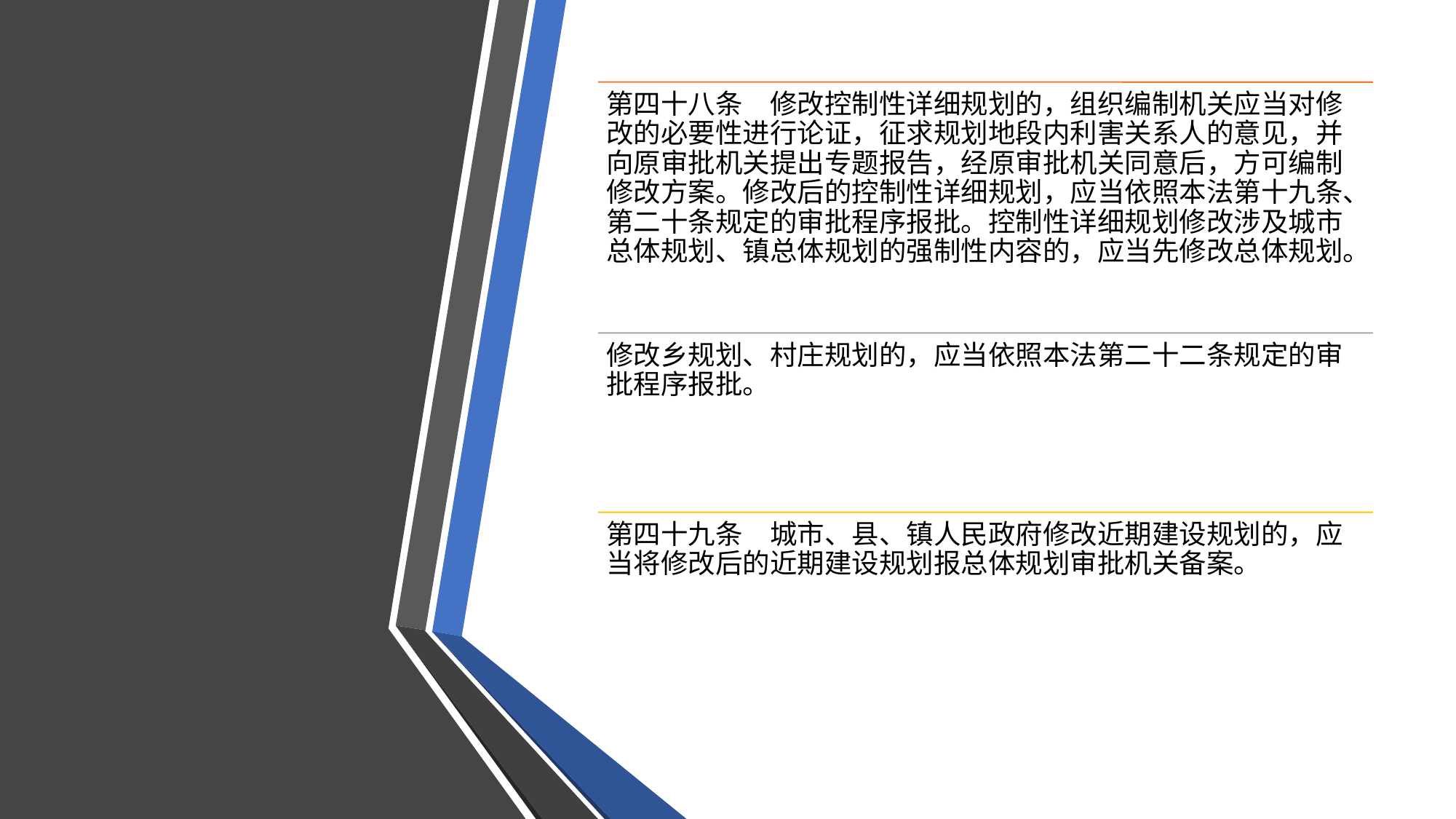

#
第四十八条　修改控制性详细规划的，组织编制机关应当对修改的必要性进行论证，征求规划地段内利害关系人的意见，并向原审批机关提出专题报告，经原审批机关同意后，方可编制修改方案。修改后的控制性详细规划，应当依照本法第十九条、第二十条规定的审批程序报批。控制性详细规划修改涉及城市总体规划、镇总体规划的强制性内容的，应当先修改总体规划。
修改乡规划、村庄规划的，应当依照本法第二十二条规定的审批程序报批。
第四十九条　城市、县、镇人民政府修改近期建设规划的，应当将修改后的近期建设规划报总体规划审批机关备案。